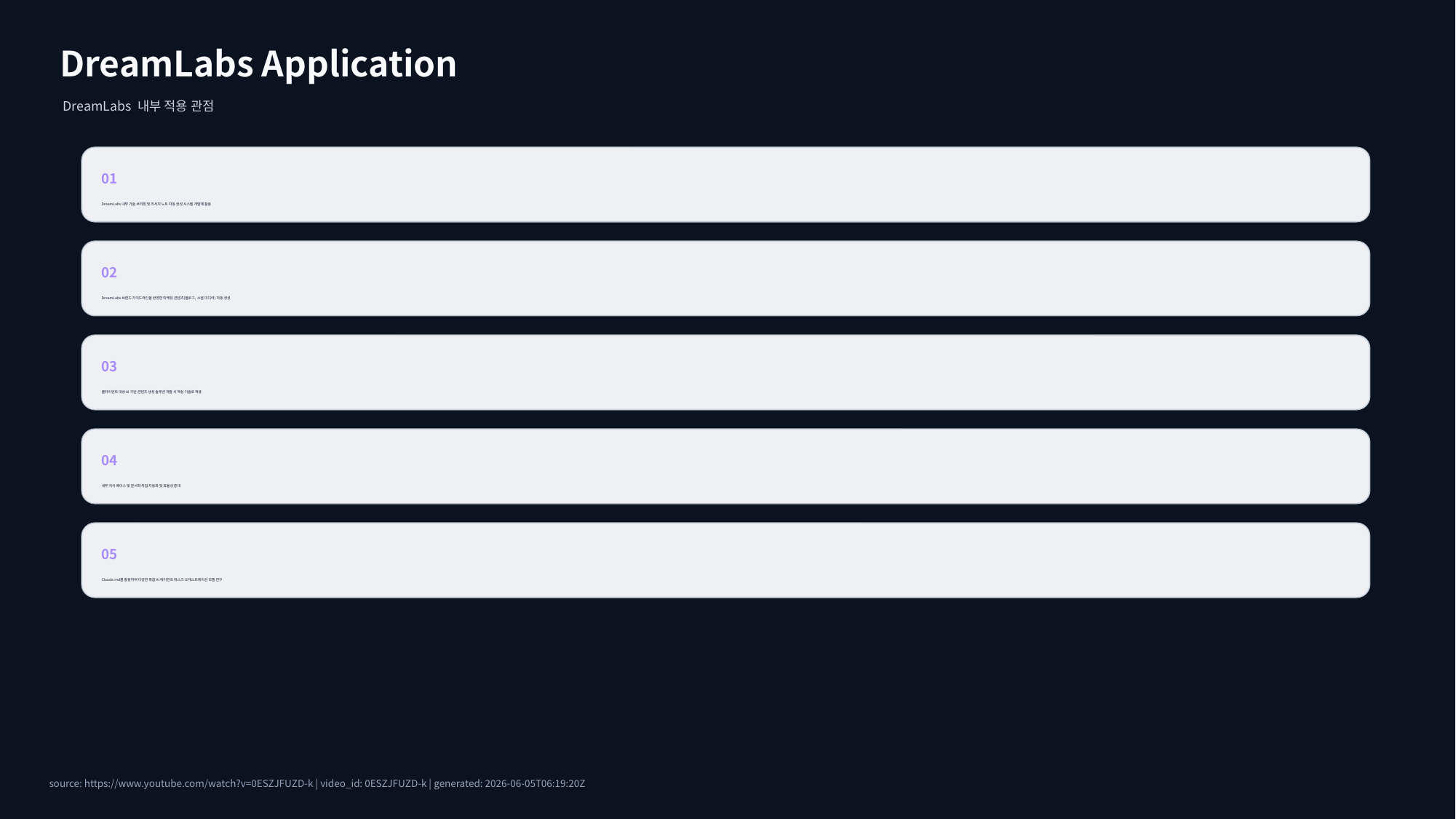

DreamLabs Application
DreamLabs 내부 적용 관점

01
DreamLabs 내부 기술 브리핑 및 리서치 노트 자동 생성 시스템 개발에 활용

02
DreamLabs 브랜드 가이드라인을 반영한 마케팅 콘텐츠(블로그, 소셜 미디어) 자동 생성

03
클라이언트 대상 AI 기반 콘텐츠 생성 솔루션 개발 시 핵심 기술로 적용

04
내부 지식 베이스 및 문서화 작업 자동화 및 효율성 증대

05
Claude.md를 활용하여 다양한 복합 AI 에이전트 태스크 오케스트레이션 모델 연구
source: https://www.youtube.com/watch?v=0ESZJFUZD-k | video_id: 0ESZJFUZD-k | generated: 2026-06-05T06:19:20Z